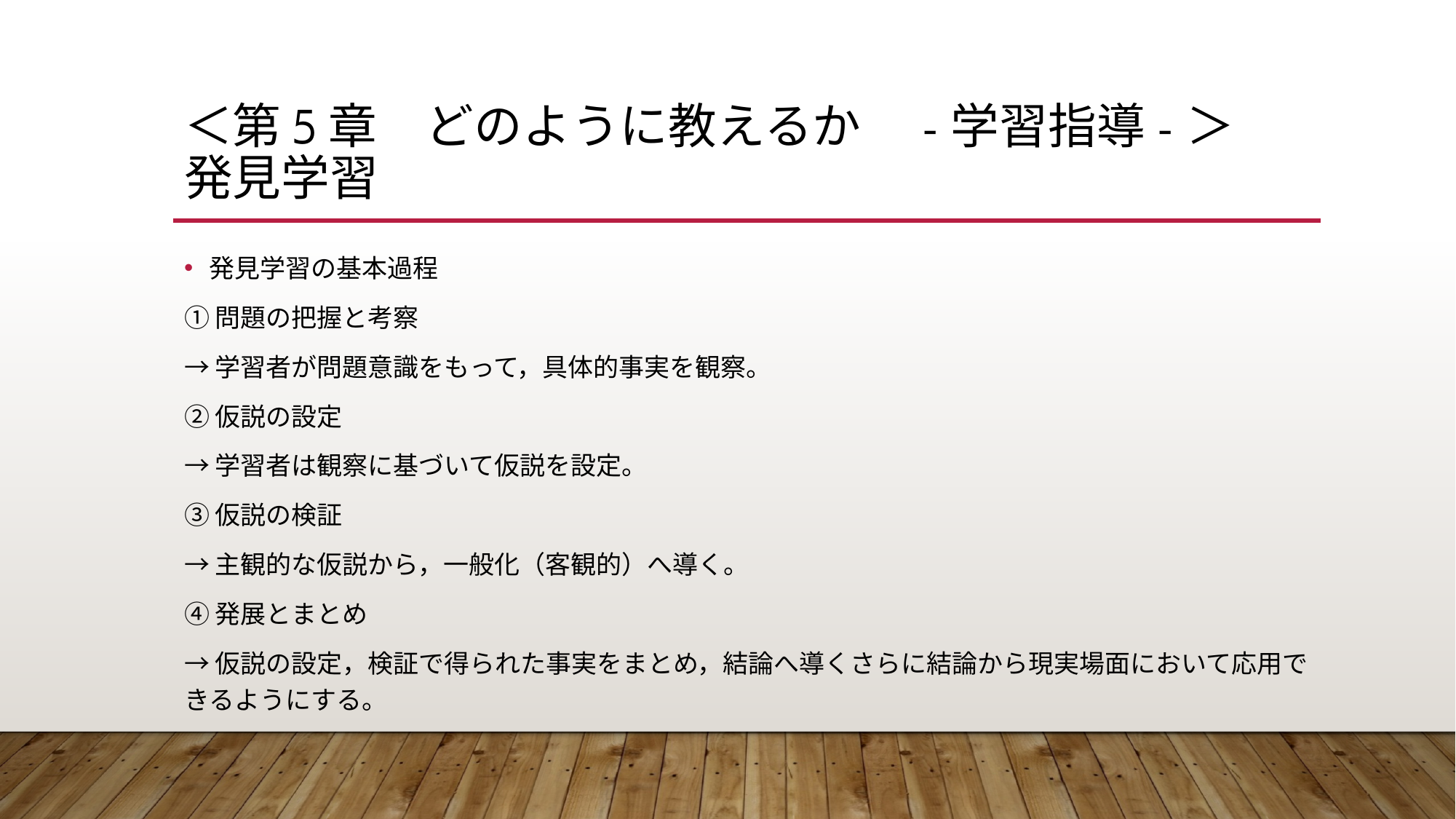

# ＜第5章　どのように教えるか　-学習指導-＞ 発見学習
発見学習の基本過程
①問題の把握と考察
→学習者が問題意識をもって，具体的事実を観察。
②仮説の設定
→学習者は観察に基づいて仮説を設定。
③仮説の検証
→主観的な仮説から，一般化（客観的）へ導く。
④発展とまとめ
→仮説の設定，検証で得られた事実をまとめ，結論へ導くさらに結論から現実場面において応用できるようにする。